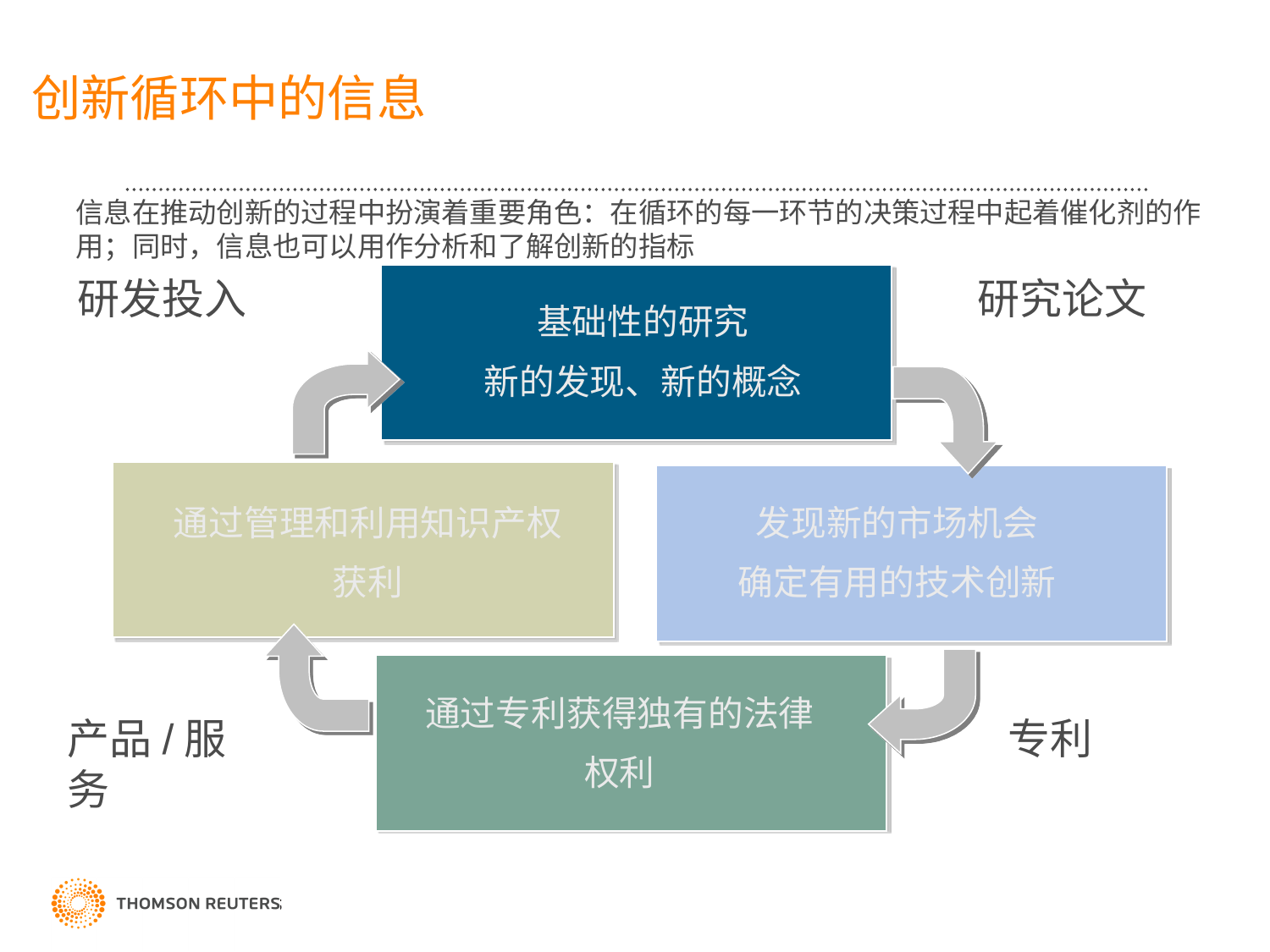

# 创新循环中的信息

信息在推动创新的过程中扮演着重要角色：在循环的每一环节的决策过程中起着催化剂的作用；同时，信息也可以用作分析和了解创新的指标
基础研究
研发投入
研究论文
基础性的研究
新的发现、新的概念

财富
应用研究
通过管理和利用知识产权
获利
发现新的市场机会
确定有用的技术创新

创新的保护/利用
通过专利获得独有的法律
权利
产品/服务
专利